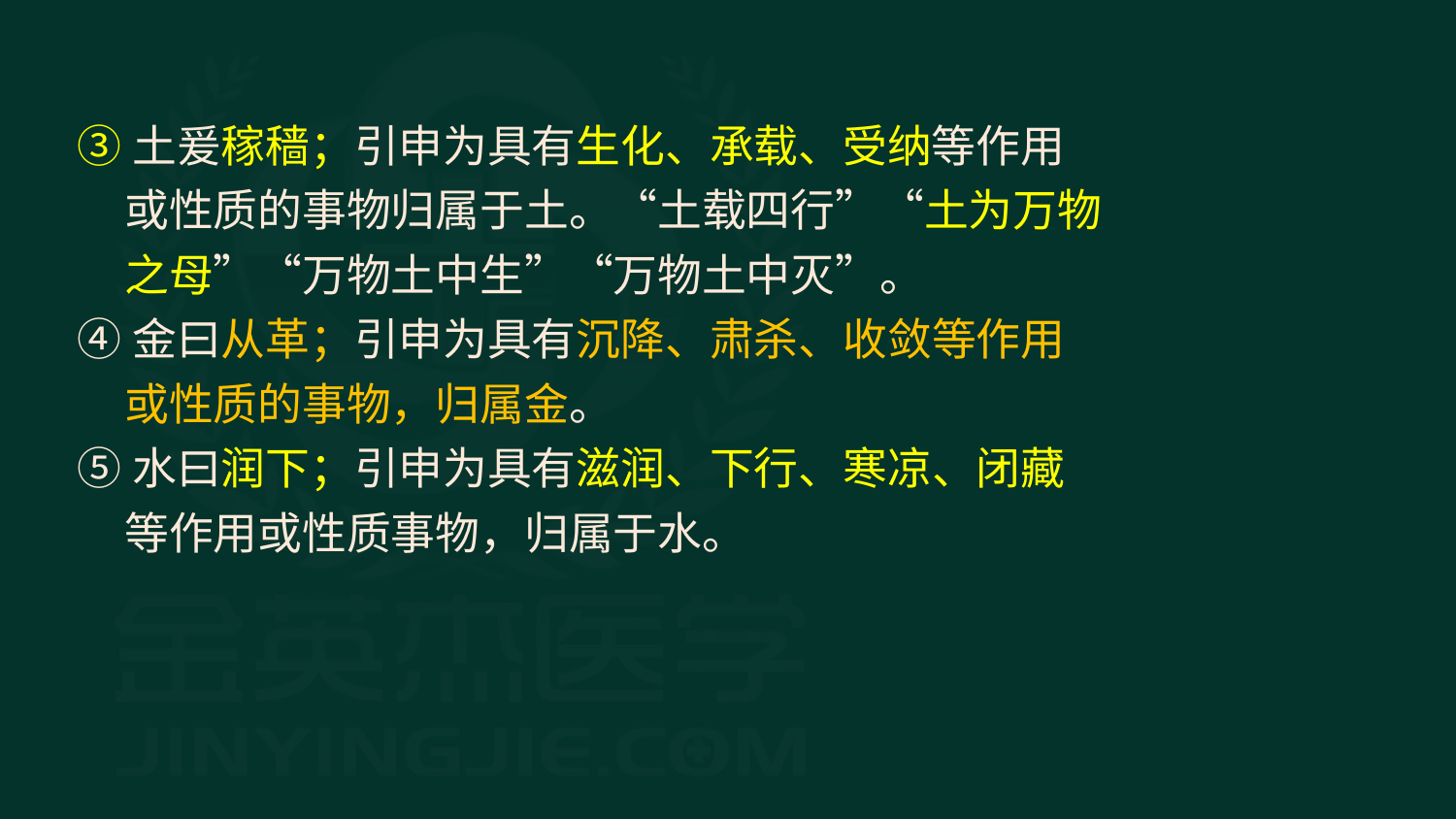

③土爰稼穑；引申为具有生化、承载、受纳等作用或性质的事物归属于土。“土载四行”“土为万物之母”“万物土中生”“万物土中灭”。
④金曰从革；引申为具有沉降、肃杀、收敛等作用或性质的事物，归属金。
⑤水曰润下；引申为具有滋润、下行、寒凉、闭藏等作用或性质事物，归属于水。